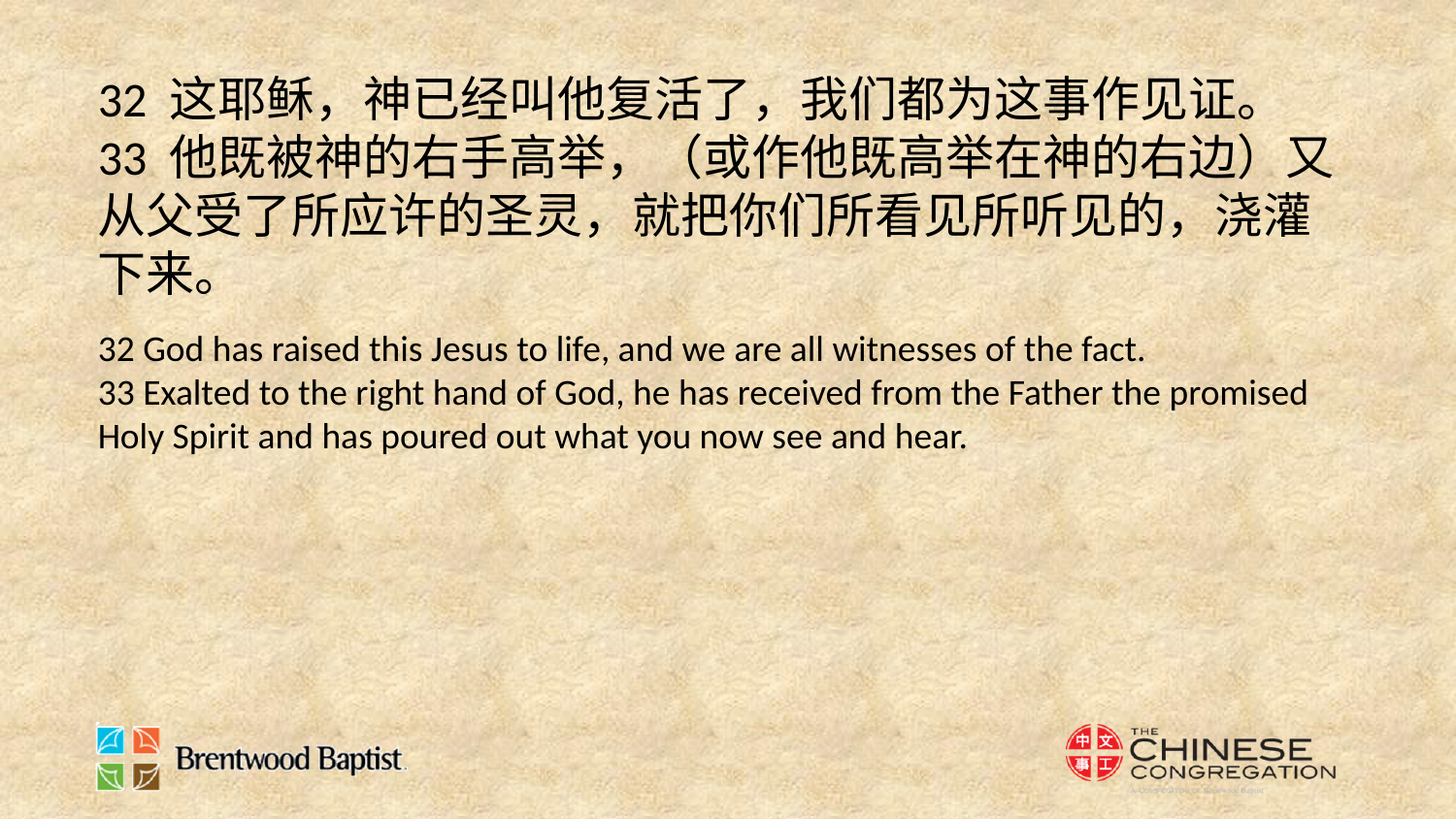

32 这耶稣，神已经叫他复活了，我们都为这事作见证。
33 他既被神的右手高举，（或作他既高举在神的右边）又从父受了所应许的圣灵，就把你们所看见所听见的，浇灌下来。

32 God has raised this Jesus to life, and we are all witnesses of the fact.
33 Exalted to the right hand of God, he has received from the Father the promised Holy Spirit and has poured out what you now see and hear.